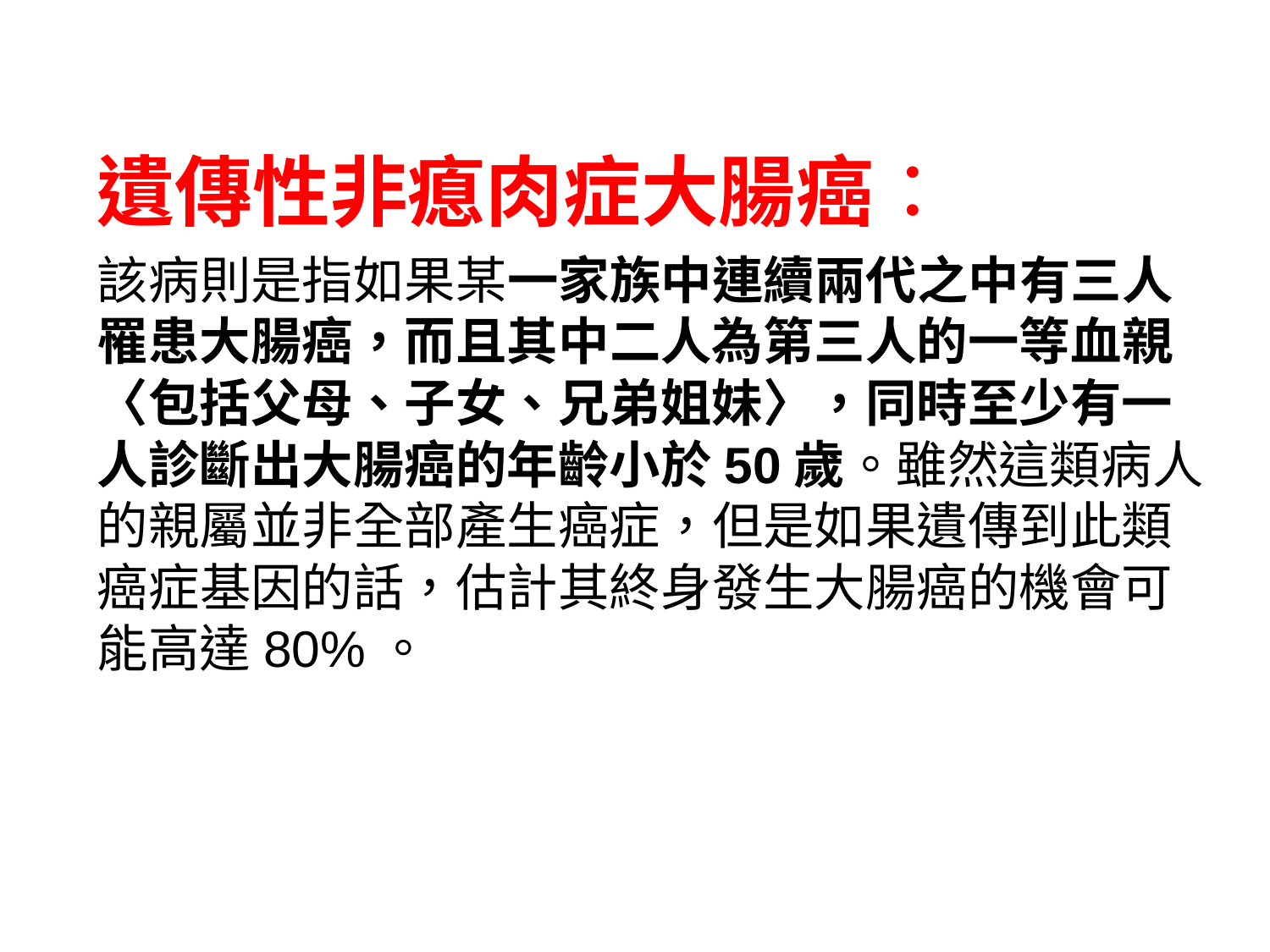

遺傳性非瘜肉症大腸癌：
該病則是指如果某一家族中連續兩代之中有三人罹患大腸癌，而且其中二人為第三人的一等血親〈包括父母、子女、兄弟姐妹〉，同時至少有一人診斷出大腸癌的年齡小於50歲。雖然這類病人的親屬並非全部產生癌症，但是如果遺傳到此類癌症基因的話，估計其終身發生大腸癌的機會可能高達80%。